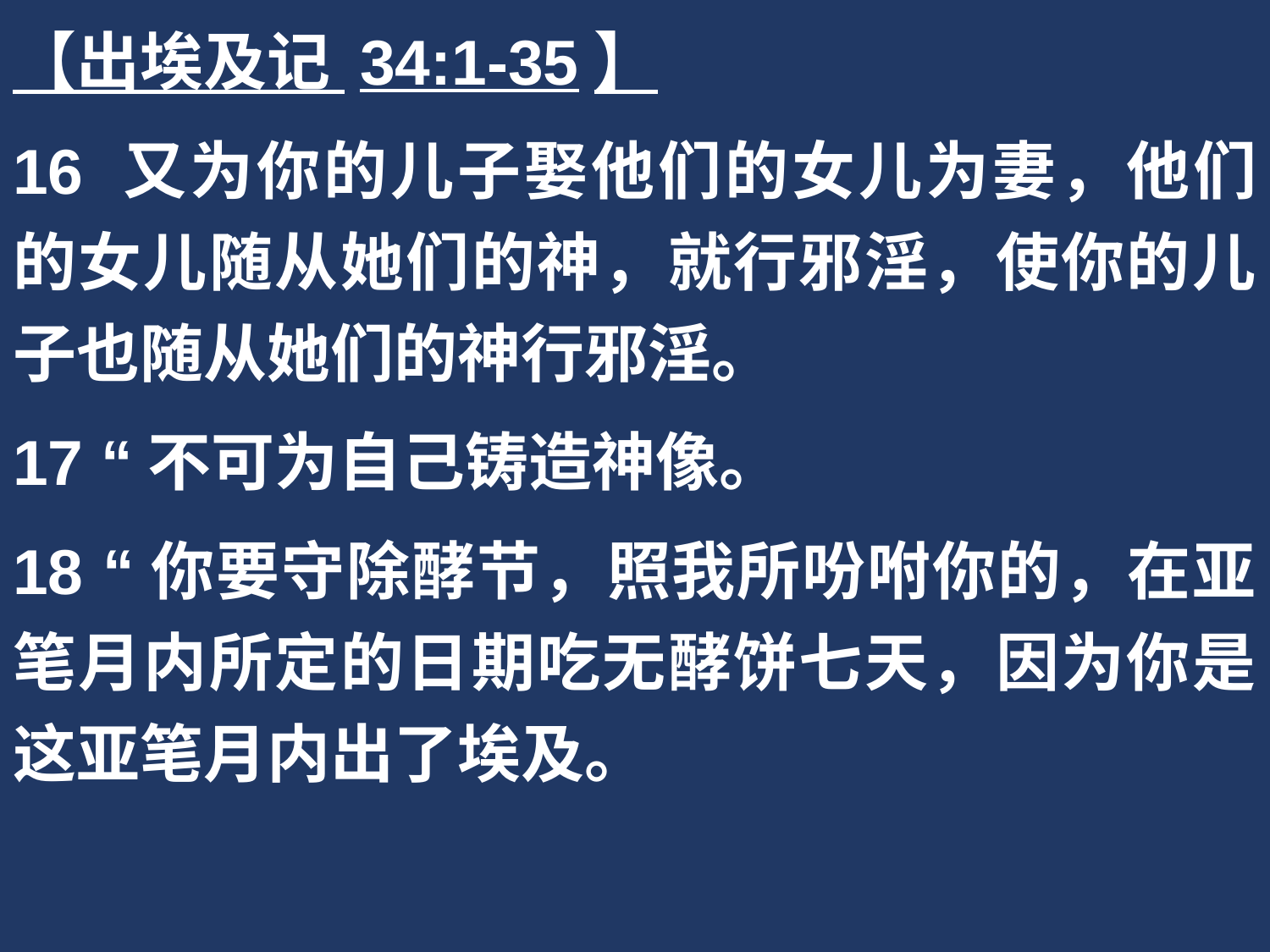

【出埃及记 34:1-35】
16 又为你的儿子娶他们的女儿为妻，他们的女儿随从她们的神，就行邪淫，使你的儿子也随从她们的神行邪淫。
17 “不可为自己铸造神像。
18 “你要守除酵节，照我所吩咐你的，在亚笔月内所定的日期吃无酵饼七天，因为你是这亚笔月内出了埃及。